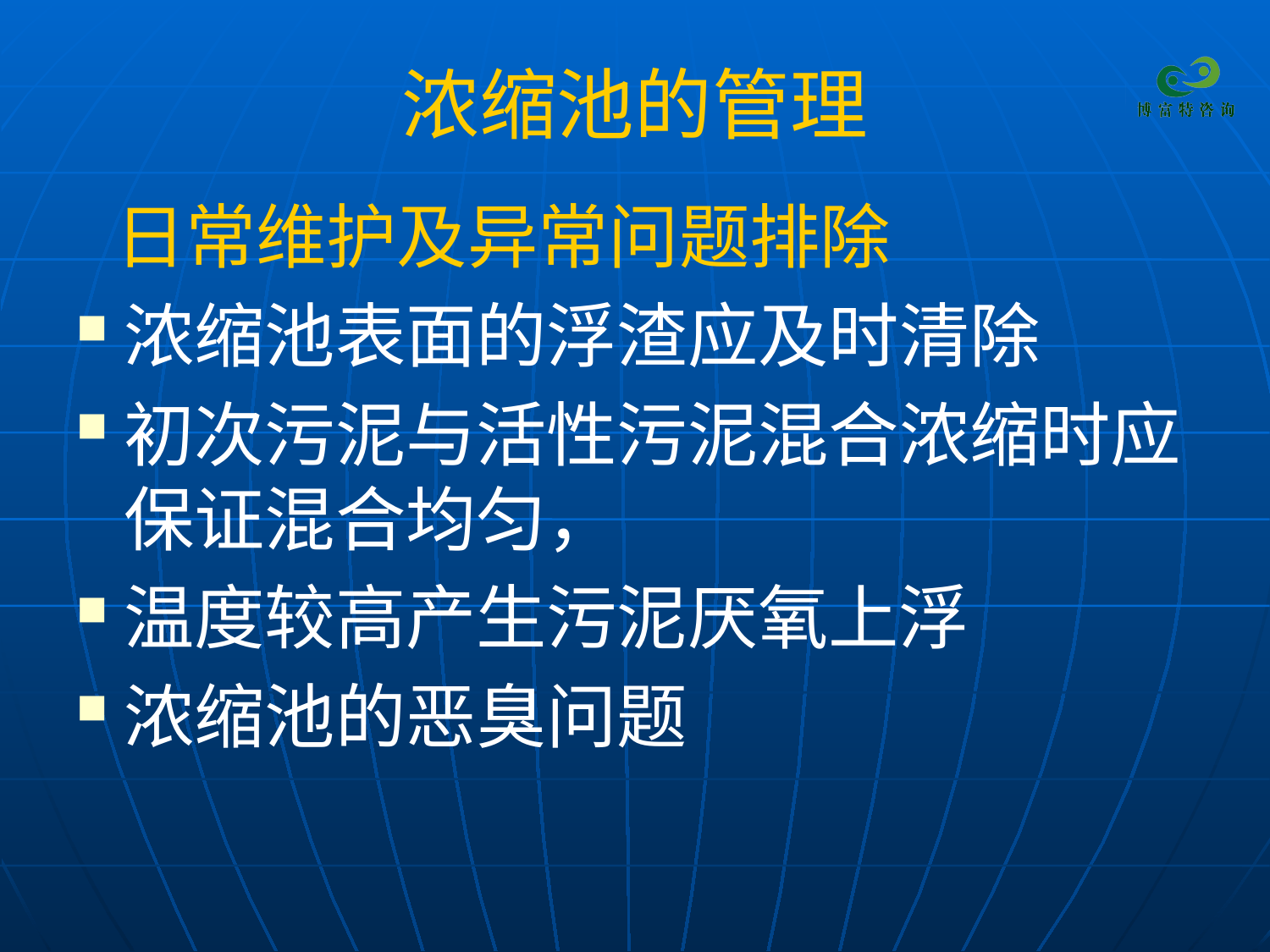

# 浓缩池的管理
  日常维护及异常问题排除
浓缩池表面的浮渣应及时清除
初次污泥与活性污泥混合浓缩时应保证混合均匀，
温度较高产生污泥厌氧上浮
浓缩池的恶臭问题